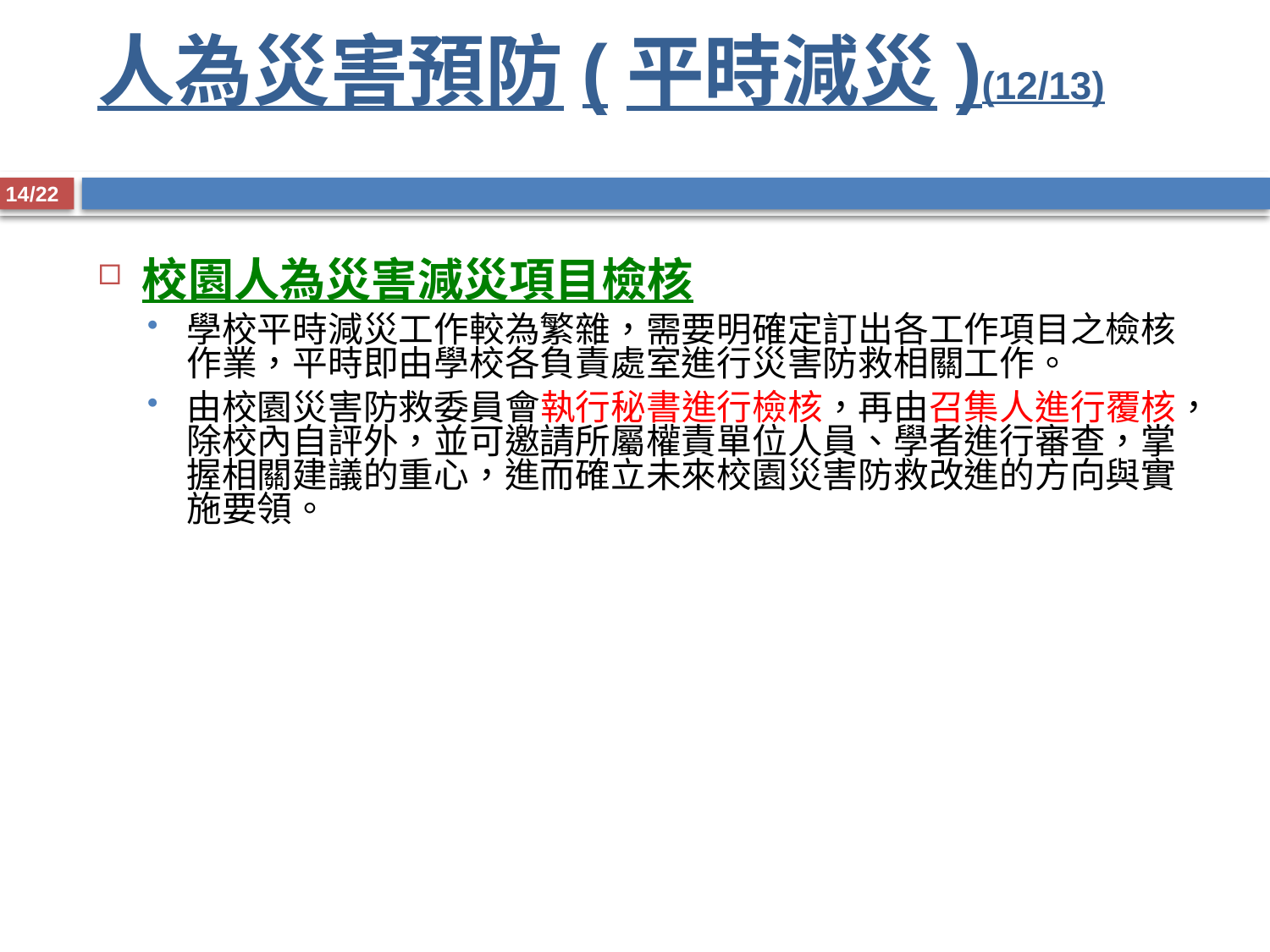

# 人為災害預防(平時減災)(12/13)
14/22
校園人為災害減災項目檢核
學校平時減災工作較為繁雜，需要明確定訂出各工作項目之檢核作業，平時即由學校各負責處室進行災害防救相關工作。
由校園災害防救委員會執行秘書進行檢核，再由召集人進行覆核，除校內自評外，並可邀請所屬權責單位人員、學者進行審查，掌握相關建議的重心，進而確立未來校園災害防救改進的方向與實施要領。